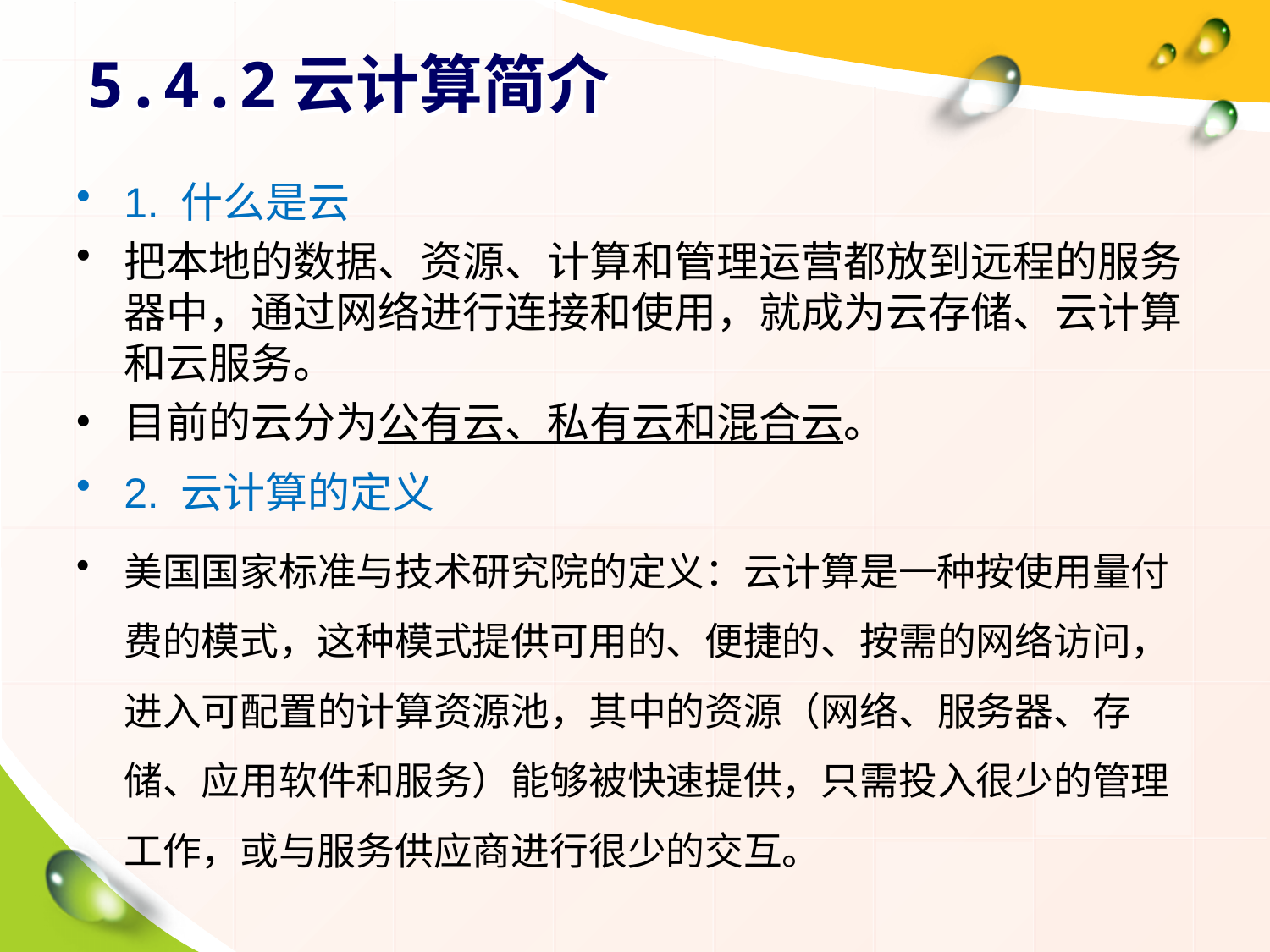

# 5.4.2云计算简介
1. 什么是云
把本地的数据、资源、计算和管理运营都放到远程的服务器中，通过网络进行连接和使用，就成为云存储、云计算和云服务。
目前的云分为公有云、私有云和混合云。
2. 云计算的定义
美国国家标准与技术研究院的定义：云计算是一种按使用量付费的模式，这种模式提供可用的、便捷的、按需的网络访问，进入可配置的计算资源池，其中的资源（网络、服务器、存储、应用软件和服务）能够被快速提供，只需投入很少的管理工作，或与服务供应商进行很少的交互。